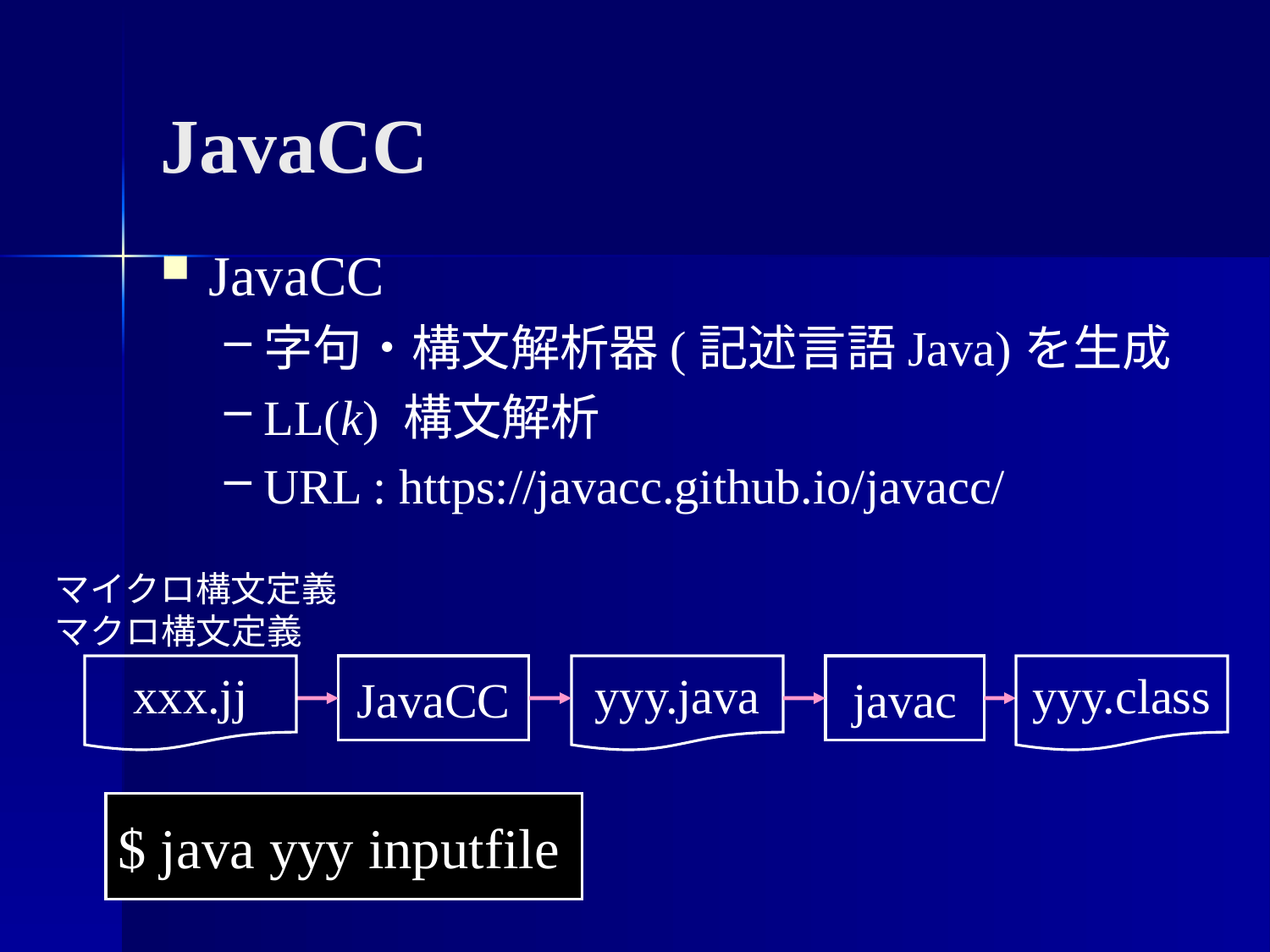

JavaCC
JavaCC
字句・構文解析器(記述言語Java)を生成
LL(k) 構文解析
URL : https://javacc.github.io/javacc/
マイクロ構文定義
マクロ構文定義
xxx.jj
JavaCC
yyy.java

javac
yyy.class

$ java yyy inputfile